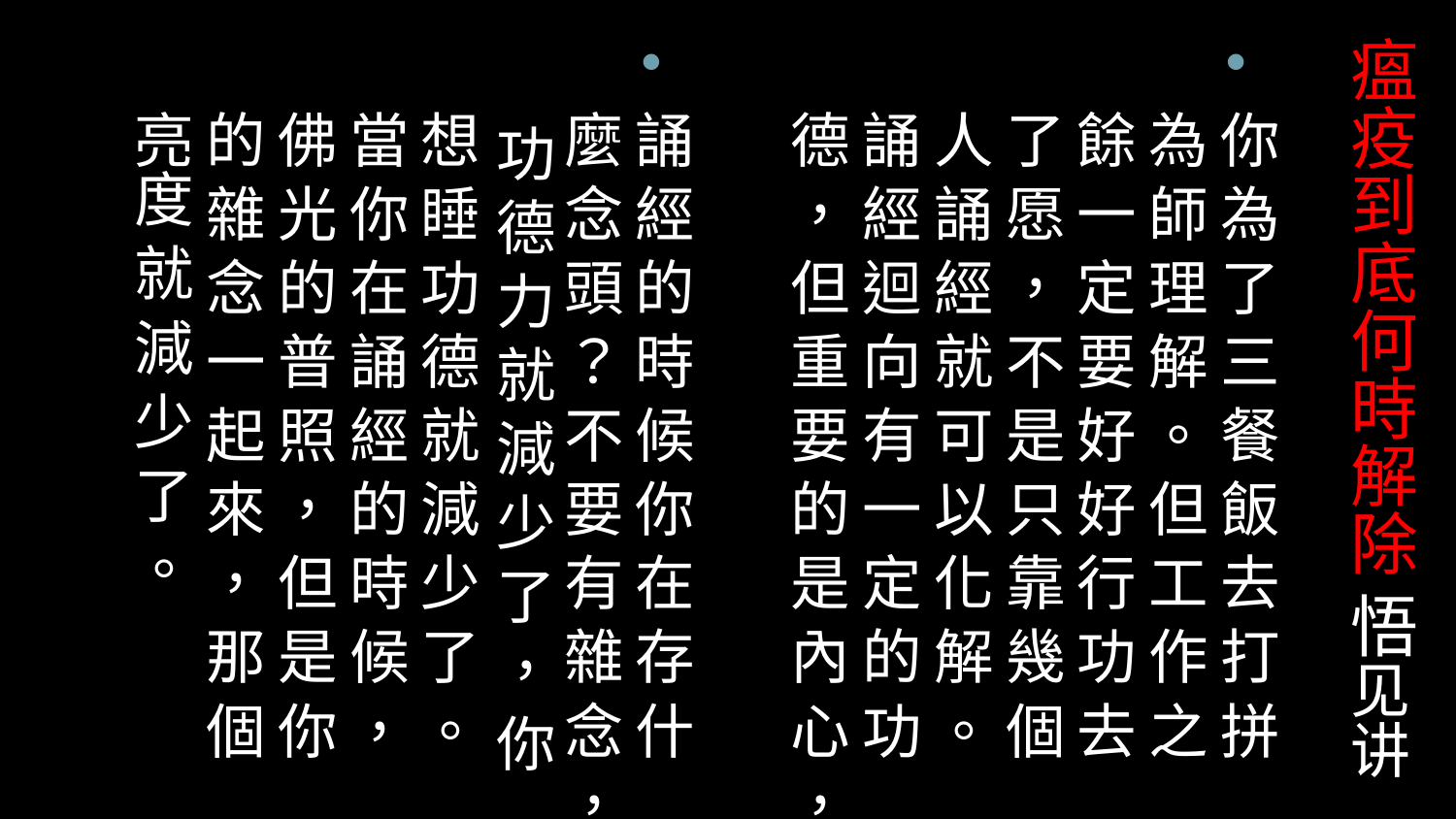

# 瘟疫到底何時解除 悟见讲
你 為 了 三 餐 飯 去 打 拼 為 師 理 解 。 但 工 作 之 餘 一 定 要 好 好 行 功 去 了 愿 ， 不 是 只 靠 幾 個 人 誦 經 就 可 以 化 解 。 誦 經 迴 向 有 一 定 的 功 德 ， 但 重 要 的 是 內 心 ，
誦 經 的 時 候 你 在 存 什 麼 念 頭 ？ 不 要 有 雜 念 ， 功 德 力 就 減 少 了 ， 你 想 睡 功 德 就 減 少 了 。 當 你 在 誦 經 的 時 候 ， 佛 光 的 普 照 ， 但 是 你 的 雜 念 一 起 來 ， 那 個 亮度 就 減 少 了 。